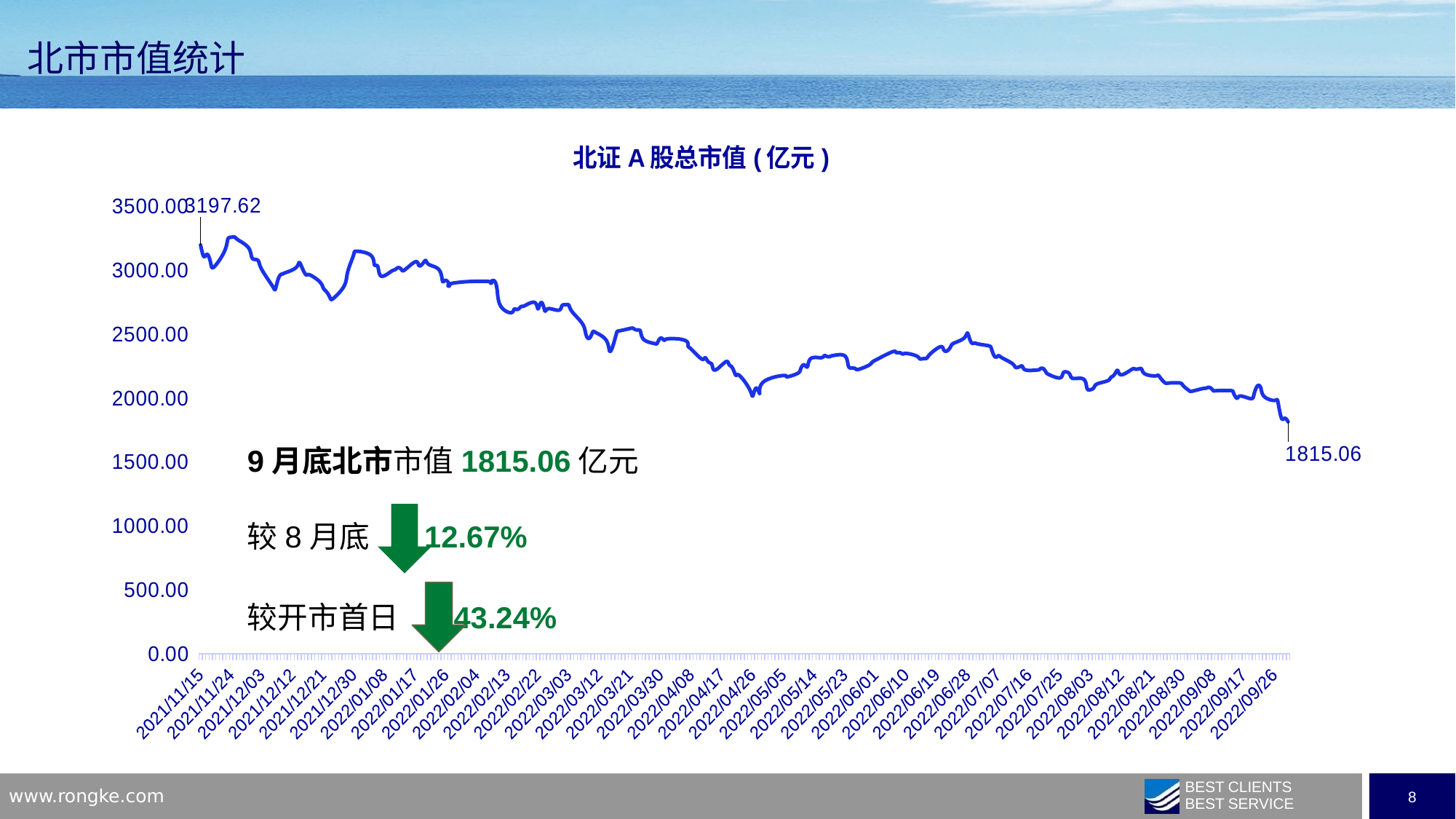

北市市值统计

### Chart: 北证A股总市值(亿元)

| Category | 总市值(亿元) |
|---|---|
| 44515 | 3197.6200007189 |
| 44516 | 3106.4632706443 |
| 44517 | 3123.8166510146 |
| 44518 | 3053.3979016338 |
| 44519 | 3026.7278090057002 |
| 44522 | 3146.4474357057 |
| 44523 | 3241.4152045009996 |
| 44524 | 3257.9441293797 |
| 44525 | 3259.5020962658 |
| 44526 | 3237.206690653 |
| 44529 | 3177.6980189765004 |
| 44530 | 3102.7439692191997 |
| 44531 | 3084.5034388185 |
| 44532 | 3071.1689192835997 |
| 44533 | 3003.5607878816 |
| 44536 | 2879.5387380769002 |
| 44537 | 2856.1478805921997 |
| 44538 | 2945.8966055875 |
| 44539 | 2970.4177983841996 |
| 44540 | 2981.6950413327004 |
| 44543 | 3020.309350873 |
| 44544 | 3060.994957843 |
| 44545 | 3006.4778848418 |
| 44546 | 2962.9894263359 |
| 44547 | 2963.9834244504 |
| 44550 | 2908.4086024056 |
| 44551 | 2860.2965789719 |
| 44552 | 2829.4675425416 |
| 44553 | 2783.7503777612 |
| 44554 | 2780.5748417749 |
| 44557 | 2870.947678207 |
| 44558 | 2966.6554250089002 |
| 44559 | 3054.3086913299 |
| 44560 | 3129.0114298367 |
| 44561 | 3148.4937642536997 |
| 44565 | 3115.181912188 |
| 44566 | 3042.6608867991 |
| 44567 | 3028.053634515 |
| 44568 | 2954.163284666 |
| 44571 | 2991.9671755021004 |
| 44572 | 3003.1332242911 |
| 44573 | 3020.2519732544 |
| 44574 | 3003.5989914261 |
| 44575 | 3004.6359445088 |
| 44578 | 3065.6793627907 |
| 44579 | 3038.9254695088002 |
| 44580 | 3046.2122834569 |
| 44581 | 3076.4287155493 |
| 44582 | 3044.4653117128005 |
| 44585 | 3001.595007855 |
| 44586 | 2913.1014036091997 |
| 44587 | 2920.6184347496996 |
| 44588 | 2876.6451952643 |
| 44589 | 2898.6350300971003 |
| 44599 | 2912.8582381813 |
| 44600 | 2898.8513721570002 |
| 44601 | 2919.1795553545003 |
| 44602 | 2844.5959532703005 |
| 44603 | 2721.0634171375 |
| 44606 | 2667.7859635811 |
| 44607 | 2695.4406180695 |
| 44608 | 2693.5371018613 |
| 44609 | 2715.6801172203 |
| 44610 | 2721.7896625538 |
| 44613 | 2747.7977865451003 |
| 44614 | 2697.7385508439 |
| 44615 | 2747.6944359110003 |
| 44616 | 2682.3414513597 |
| 44617 | 2699.2424054519 |
| 44620 | 2686.7995047461 |
| 44621 | 2721.6869934982997 |
| 44622 | 2730.3416037632996 |
| 44623 | 2727.0978457428 |
| 44624 | 2675.2765447114 |
| 44627 | 2582.0325815744 |
| 44628 | 2501.537946443 |
| 44629 | 2467.6320529324 |
| 44630 | 2514.8858352644 |
| 44631 | 2511.6903412062 |
| 44634 | 2451.9608647975 |
| 44635 | 2366.9678860867 |
| 44636 | 2412.2110336379997 |
| 44637 | 2506.1241333552 |
| 44638 | 2526.6205723373 |
| 44641 | 2544.6480501369 |
| 44642 | 2543.7668704159 |
| 44643 | 2532.5955492927 |
| 44644 | 2524.0784203262 |
| 44645 | 2458.6752366446 |
| 44648 | 2427.5200275001002 |
| 44649 | 2431.5924134398997 |
| 44650 | 2469.2027550871 |
| 44651 | 2449.5383239169 |
| 44652 | 2463.4181926445003 |
| 44657 | 2452.4161195005 |
| 44658 | 2409.1879083466 |
| 44659 | 2381.3061993233 |
| 44662 | 2305.6680231907003 |
| 44663 | 2316.3970583621 |
| 44664 | 2282.3339940003 |
| 44665 | 2261.9299049386 |
| 44666 | 2220.0671214361 |
| 44669 | 2283.1524831481 |
| 44670 | 2263.9217887588 |
| 44671 | 2236.3290343135 |
| 44672 | 2178.6180486323 |
| 44673 | 2178.2879169649 |
| 44676 | 2070.8435983729 |
| 44677 | 2017.0685168812 |
| 44678 | 2078.07727223 |
| 44679 | 2034.6983859572001 |
| 44680 | 2124.1200823939002 |
| 44686 | 2176.8114863897 |
| 44687 | 2166.1289519788 |
| 44690 | 2191.8136310135 |
| 44691 | 2226.0730715548 |
| 44692 | 2260.4756388898 |
| 44693 | 2243.9408245639997 |
| 44694 | 2309.3673345985 |
| 44697 | 2316.0954039673 |
| 44698 | 2332.2253606444 |
| 44699 | 2323.8231668807002 |
| 44700 | 2329.3789886147 |
| 44701 | 2334.8802744887 |
| 44704 | 2329.7683690701997 |
| 44705 | 2253.9736432801 |
| 44706 | 2234.8831259045 |
| 44707 | 2231.4046705809 |
| 44708 | 2224.7764670245 |
| 44711 | 2256.9841438959 |
| 44712 | 2280.4224475771 |
| 44713 | 2297.2781721661 |
| 44714 | 2311.0409088851998 |
| 44718 | 2362.5714806135998 |
| 44719 | 2356.9850350481 |
| 44720 | 2355.8035514891 |
| 44721 | 2344.8352762335003 |
| 44722 | 2349.6963603225 |
| 44725 | 2329.7719383021 |
| 44726 | 2306.7888484831 |
| 44727 | 2308.4167307448997 |
| 44728 | 2311.9373541213 |
| 44729 | 2344.3097701479 |
| 44732 | 2401.5368295497 |
| 44733 | 2376.9082727468 |
| 44734 | 2369.7551572108 |
| 44735 | 2400.9468755154003 |
| 44736 | 2429.937629331 |
| 44739 | 2470.3884850560003 |
| 44740 | 2507.5178335269 |
| 44741 | 2438.1078767309 |
| 44742 | 2430.762000406 |
| 44743 | 2423.6885048263002 |
| 44746 | 2410.2214255455 |
| 44747 | 2384.5702681835 |
| 44748 | 2323.8814751437 |
| 44749 | 2331.30483902 |
| 44750 | 2316.5398039104 |
| 44753 | 2272.1804000501998 |
| 44754 | 2242.2424497883 |
| 44755 | 2242.7119200791 |
| 44756 | 2250.2027892176 |
| 44757 | 2220.0361528323997 |
| 44760 | 2219.3642530365 |
| 44761 | 2223.1015130763 |
| 44762 | 2233.2831939175 |
| 44763 | 2202.5778711785997 |
| 44764 | 2182.1400388181 |
| 44767 | 2158.157944344 |
| 44768 | 2194.743246219 |
| 44769 | 2204.7216948155 |
| 44770 | 2184.9216665631 |
| 44771 | 2153.6270308947 |
| 44774 | 2148.4784191749 |
| 44775 | 2078.8512296278 |
| 44776 | 2065.1142019705 |
| 44777 | 2080.4717066028 |
| 44778 | 2111.1719353686 |
| 44781 | 2135.0026839998 |
| 44782 | 2160.9855472385 |
| 44783 | 2182.5098755874 |
| 44784 | 2218.3677244557 |
| 44785 | 2182.3777066285998 |
| 44788 | 2222.1439714411 |
| 44789 | 2228.2146628768 |
| 44790 | 2227.5311413373 |
| 44791 | 2228.1054390427 |
| 44792 | 2189.5226730929003 |
| 44795 | 2173.9860722980998 |
| 44796 | 2176.6154516889 |
| 44797 | 2142.7997954383 |
| 44798 | 2118.0623540231 |
| 44799 | 2117.8894076063 |
| 44802 | 2119.18764046 |
| 44803 | 2105.0980385036 |
| 44804 | 2078.4233511586 |
| 44805 | 2057.6583578878 |
| 44806 | 2055.0459756828 |
| 44809 | 2074.8129755538002 |
| 44810 | 2078.0291095489 |
| 44811 | 2083.2489684807 |
| 44812 | 2060.0897275535 |
| 44813 | 2058.2150844192 |
| 44817 | 2059.3259519566 |
| 44818 | 2039.3033942654001 |
| 44819 | 1998.4653572331 |
| 44820 | 2016.5844424615 |
| 44823 | 1995.741785316 |
| 44824 | 2029.1987292839 |
| 44825 | 2094.9207575862 |
| 44826 | 2078.806534219 |
| 44827 | 2012.4620775063001 |
| 44830 | 1982.0429339898 |
| 44831 | 1972.0099548462 |
| 44832 | 1847.4453365583 |
| 44833 | 1842.4872489010002 |
| 44834 | 1815.0566088261999 |
9月底北市市值1815.06亿元

较8月底       12.67%

较开市首日       43.24%